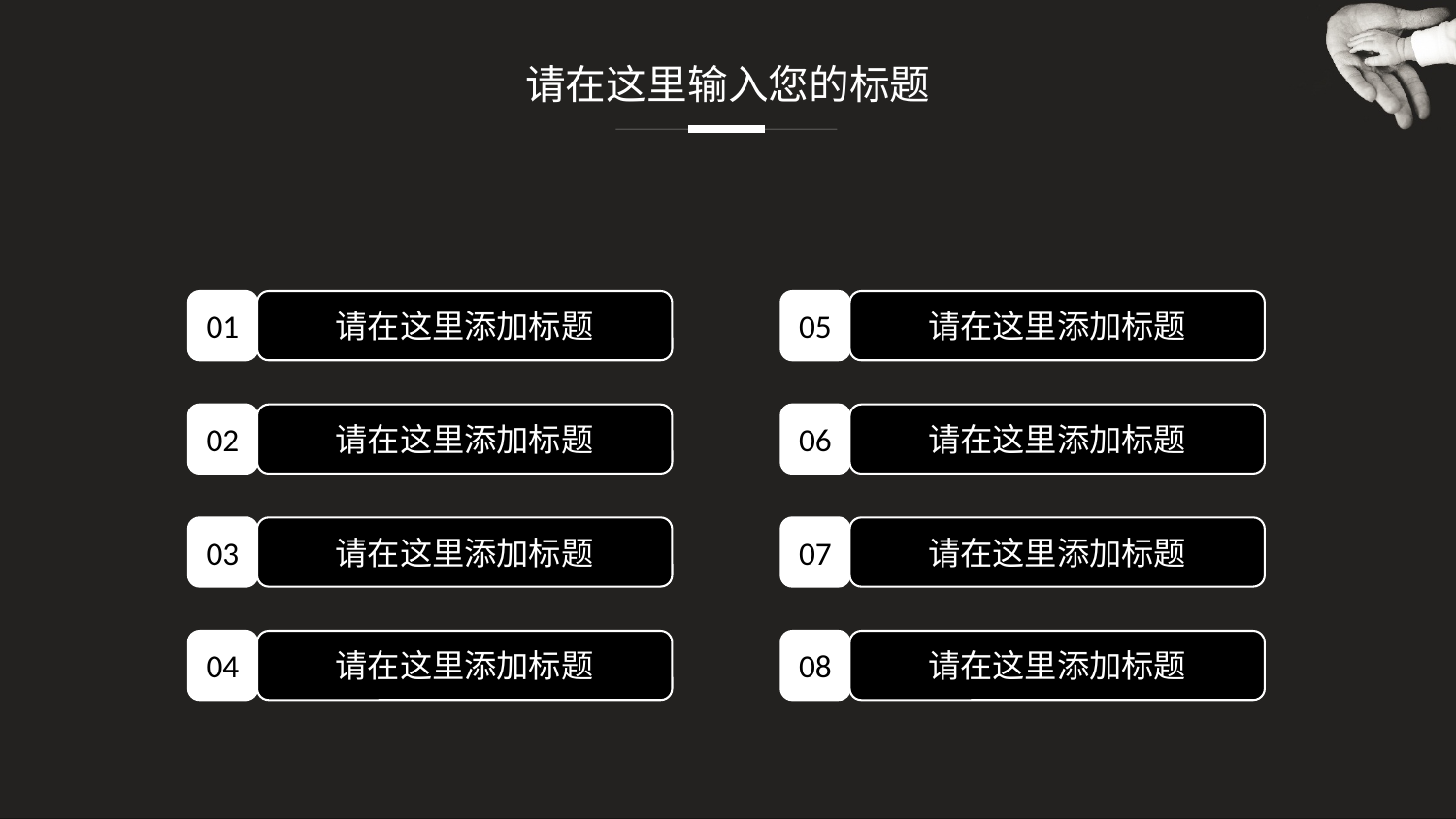

# 请在这里输入您的标题
01
请在这里添加标题
05
请在这里添加标题
02
请在这里添加标题
06
请在这里添加标题
03
请在这里添加标题
07
请在这里添加标题
04
请在这里添加标题
08
请在这里添加标题